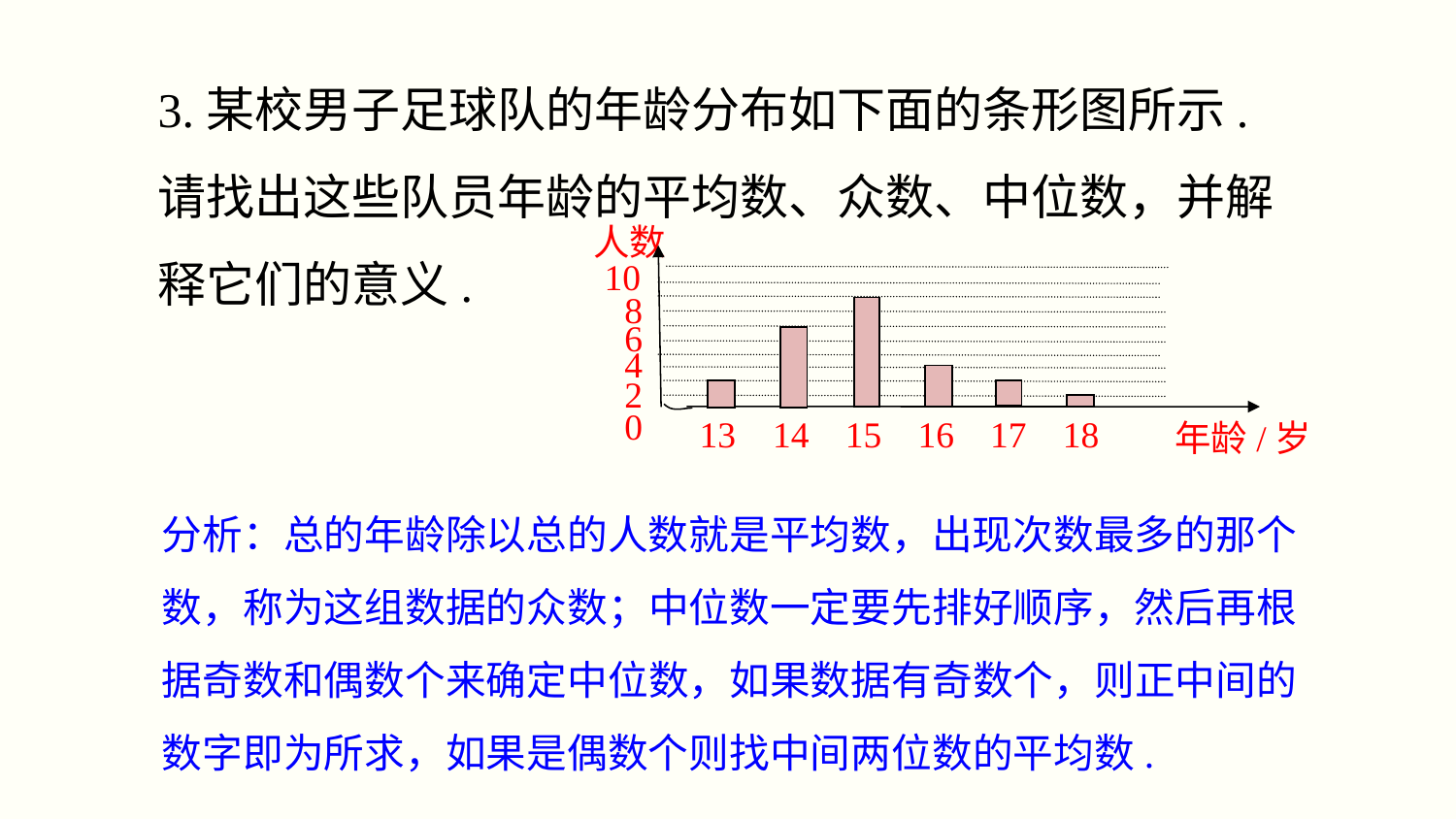

3.某校男子足球队的年龄分布如下面的条形图所示.请找出这些队员年龄的平均数、众数、中位数，并解释它们的意义.
人数

10

8

6

4

2

0

  13

14

15

16

17

18

年龄/岁

分析：总的年龄除以总的人数就是平均数，出现次数最多的那个数，称为这组数据的众数；中位数一定要先排好顺序，然后再根据奇数和偶数个来确定中位数，如果数据有奇数个，则正中间的数字即为所求，如果是偶数个则找中间两位数的平均数.